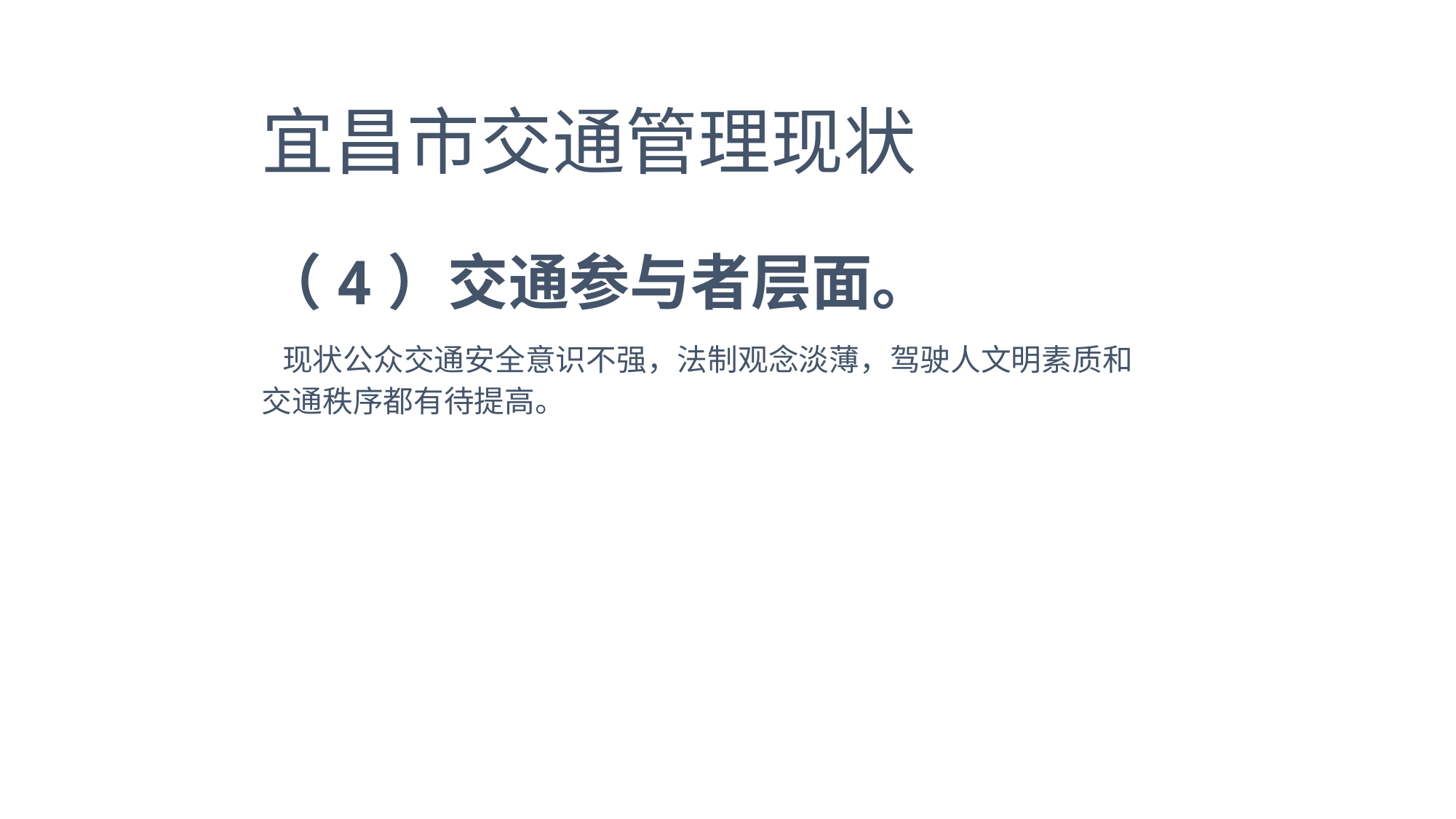

宜昌市交通管理现状
（4）交通参与者层面。
  现状公众交通安全意识不强，法制观念淡薄，驾驶人文明素质和交通秩序都有待提高。